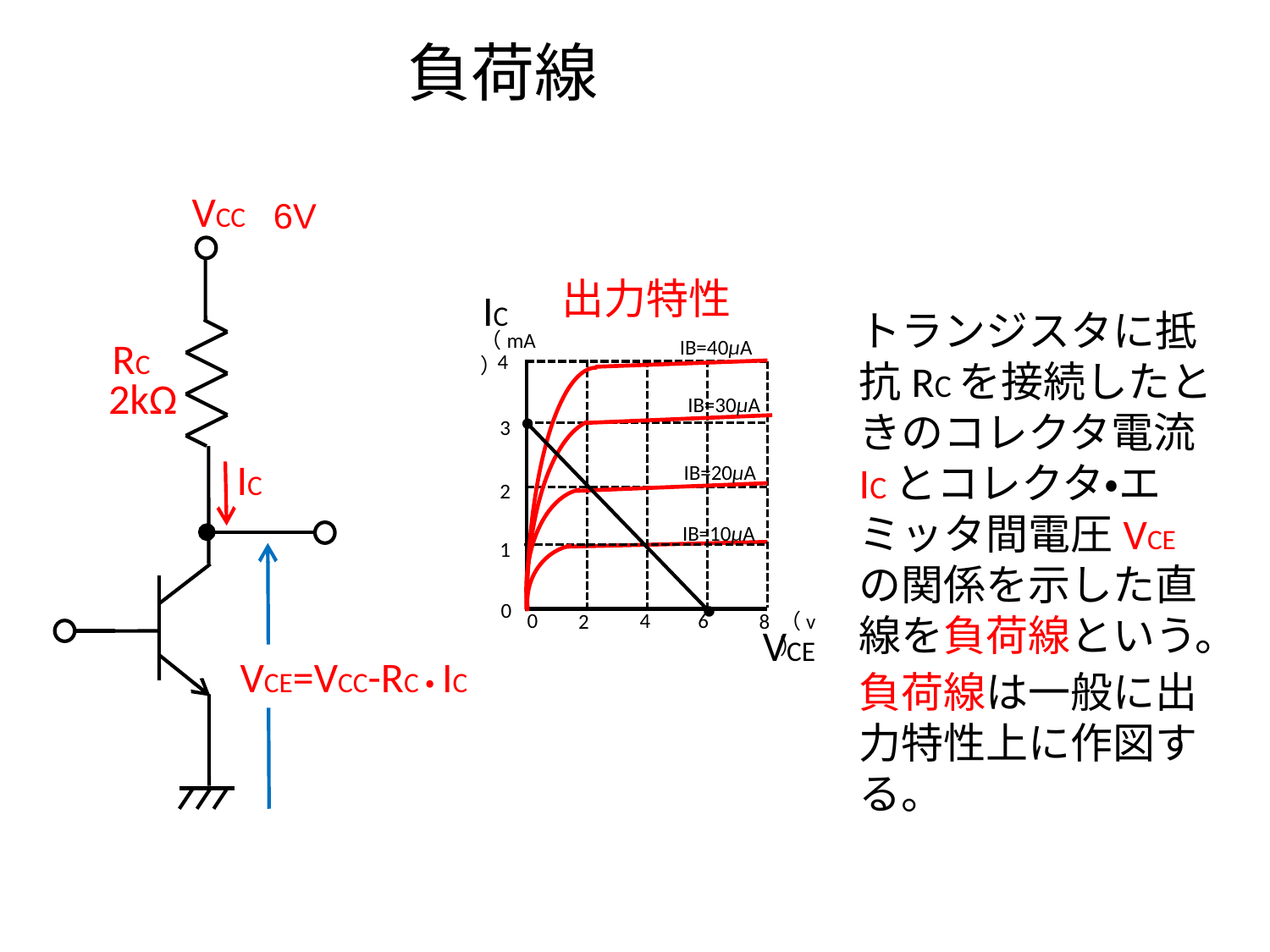

負荷線
VCC
6V

出力特性
IC
（mA）
IB=40μA
4
IB=30μA
3
IB=20μA
2
IB=10μA

1

0
4
0
6
8
2
（v）
VCE
トランジスタに抵抗RCを接続したときのコレクタ電流ICとコレクタ・エミッタ間電圧VCEの関係を示した直線を負荷線という。

RC

2kΩ

IC

VCE=VCC-RC・IC

負荷線は一般に出力特性上に作図する。